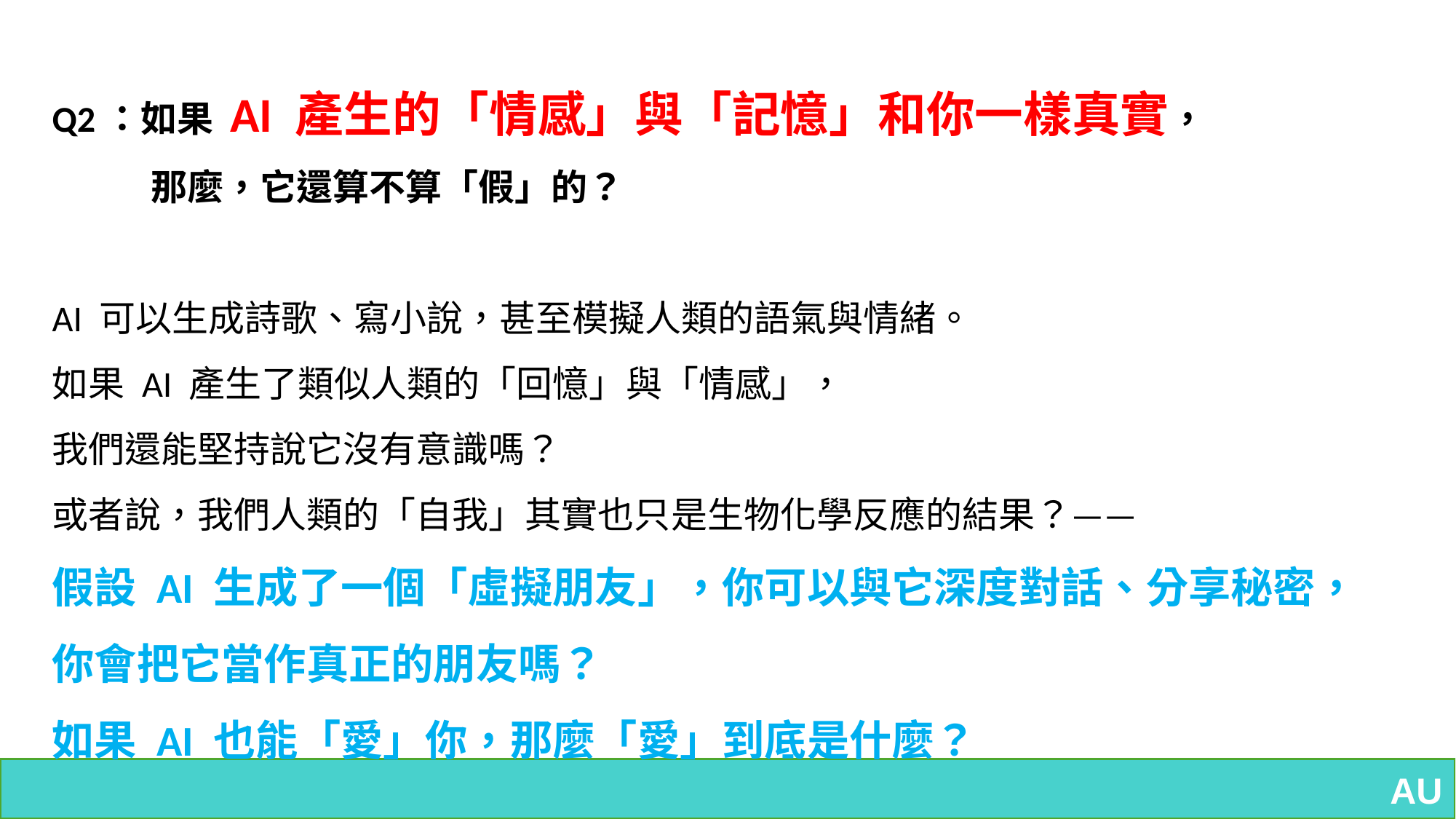

Q2：如果 AI 產生的「情感」與「記憶」和你一樣真實，
           那麼，它還算不算「假」的？
AI 可以生成詩歌、寫小說，甚至模擬人類的語氣與情緒。
如果 AI 產生了類似人類的「回憶」與「情感」，
我們還能堅持說它沒有意識嗎？
或者說，我們人類的「自我」其實也只是生物化學反應的結果？——
假設 AI 生成了一個「虛擬朋友」，你可以與它深度對話、分享秘密，
你會把它當作真正的朋友嗎？
如果 AI 也能「愛」你，那麼「愛」到底是什麼？